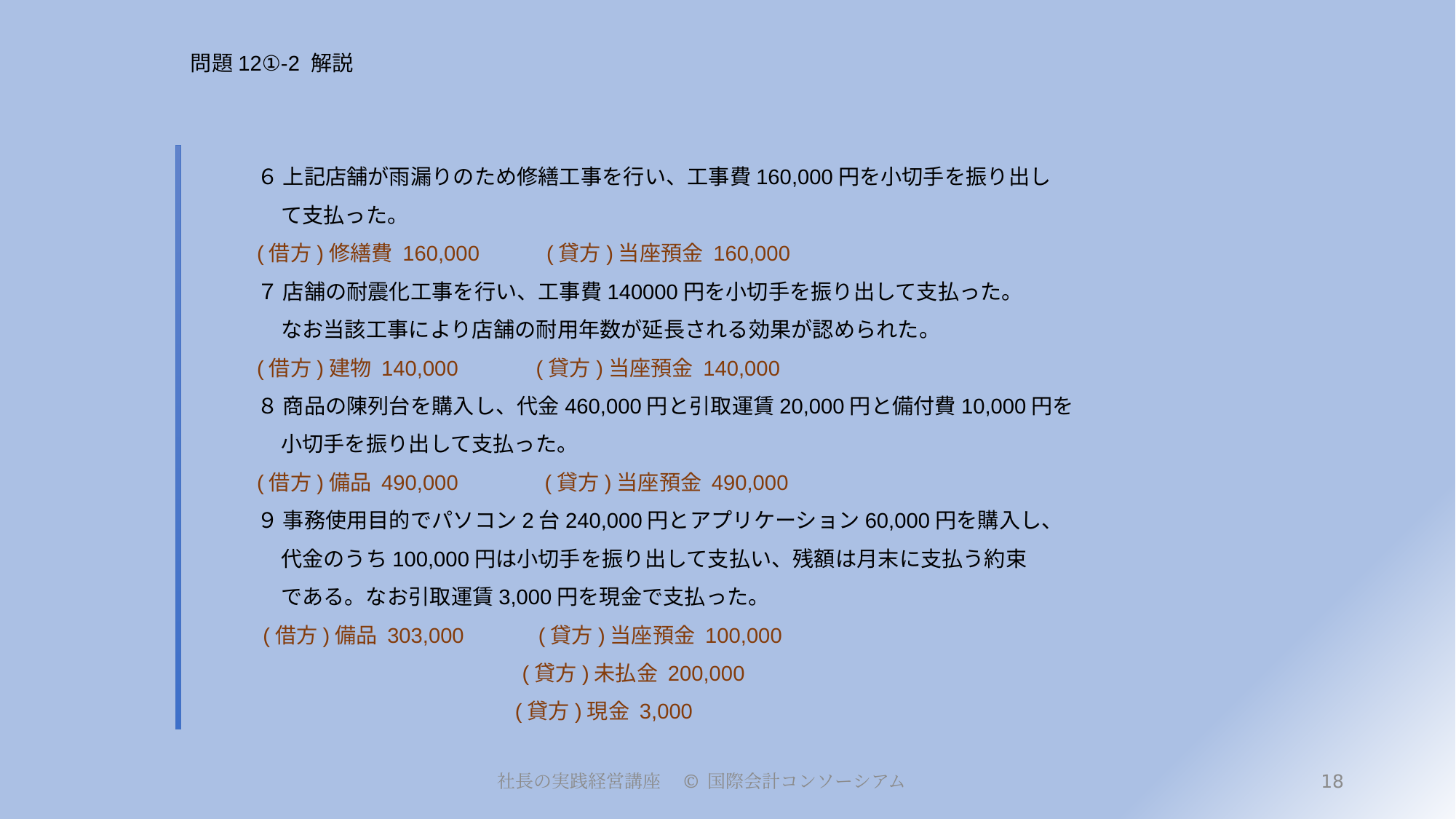

# 問題12①-2 解説

６ 上記店舗が雨漏りのため修繕工事を行い、工事費160,000円を小切手を振り出し
    て支払った。
(借方)修繕費 160,000　　   (貸方)当座預金 160,000
７ 店舗の耐震化工事を行い、工事費140000円を小切手を振り出して支払った。
    なお当該工事により店舗の耐用年数が延長される効果が認められた。
(借方)建物 140,000             (貸方)当座預金 140,000
８ 商品の陳列台を購入し、代金460,000円と引取運賃20,000円と備付費10,000円を
    小切手を振り出して支払った。
(借方)備品 490,000      　    (貸方)当座預金 490,000
９ 事務使用目的でパソコン2台240,000円とアプリケーション60,000円を購入し、
    代金のうち100,000円は小切手を振り出して支払い、残額は月末に支払う約束
    である。なお引取運賃3,000円を現金で支払った。
 (借方)備品 303,000　         (貸方)当座預金 100,000
　　　　　　　　　　　　 (貸方)未払金 200,000
　　　　　　　　　　　    (貸方)現金 3,000
18
社長の実践経営講座　© 国際会計コンソーシアム